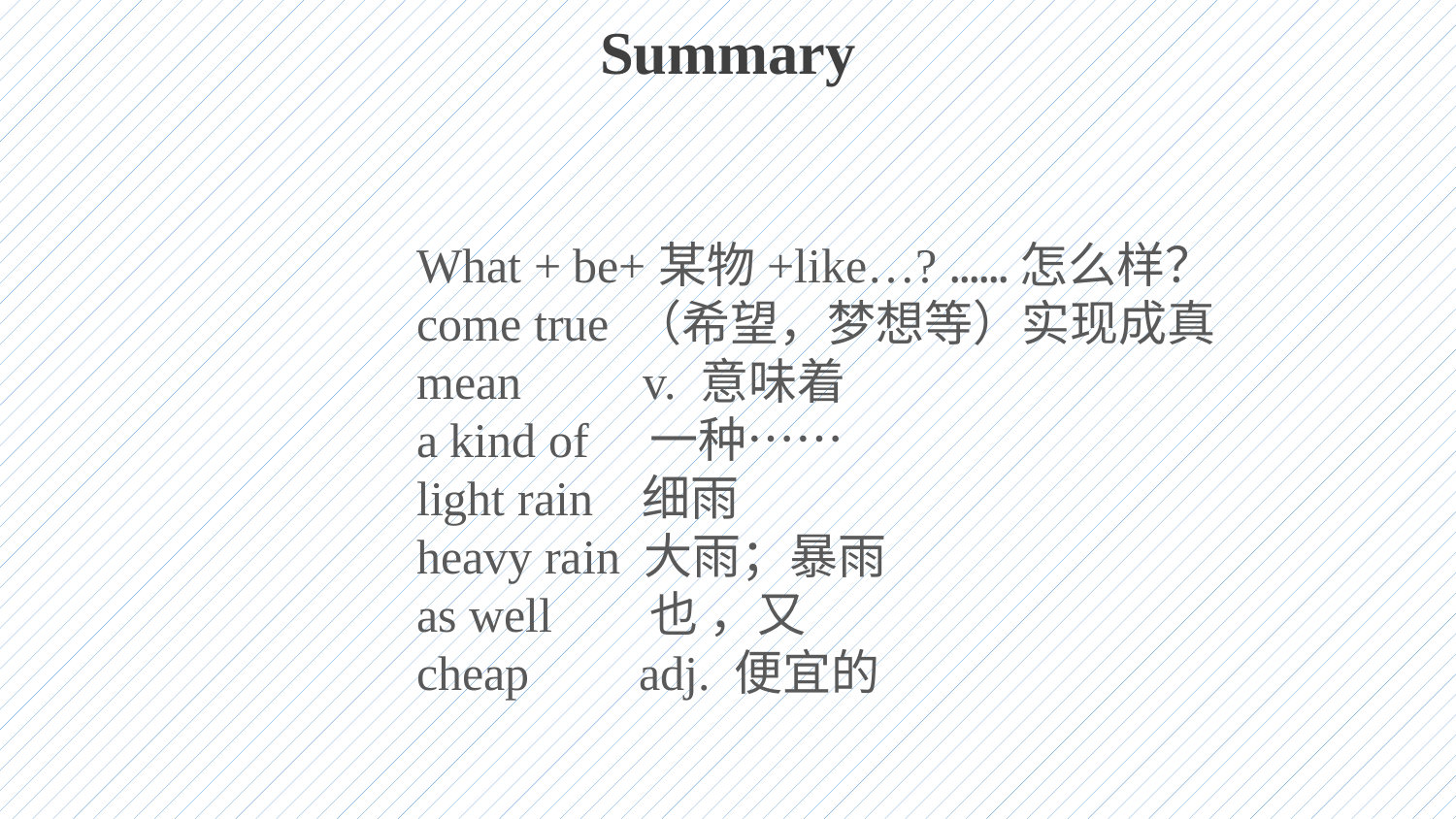

Summary
What + be+某物+like…? ……怎么样？
come true （希望，梦想等）实现成真
mean          v. 意味着
a kind of    一种……
light rain   细雨
heavy rain 大雨；暴雨
as well       也 ，又
cheap         adj. 便宜的